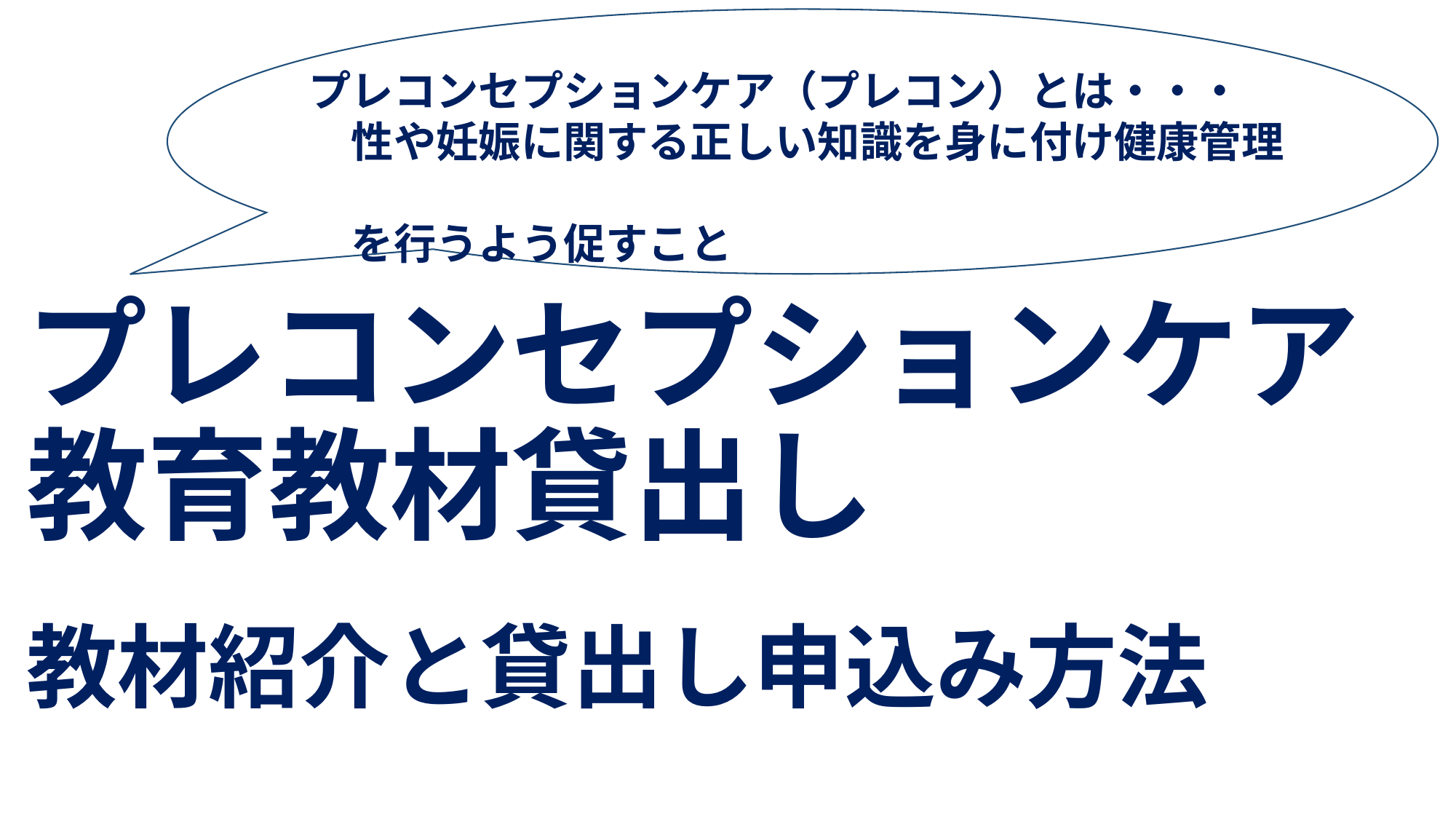

プレコンセプションケア（プレコン）とは・・・
　性や妊娠に関する正しい知識を身に付け健康管理
　を行うよう促すこと
# プレコンセプションケア 教育教材貸出し 教材紹介と貸出し申込み方法